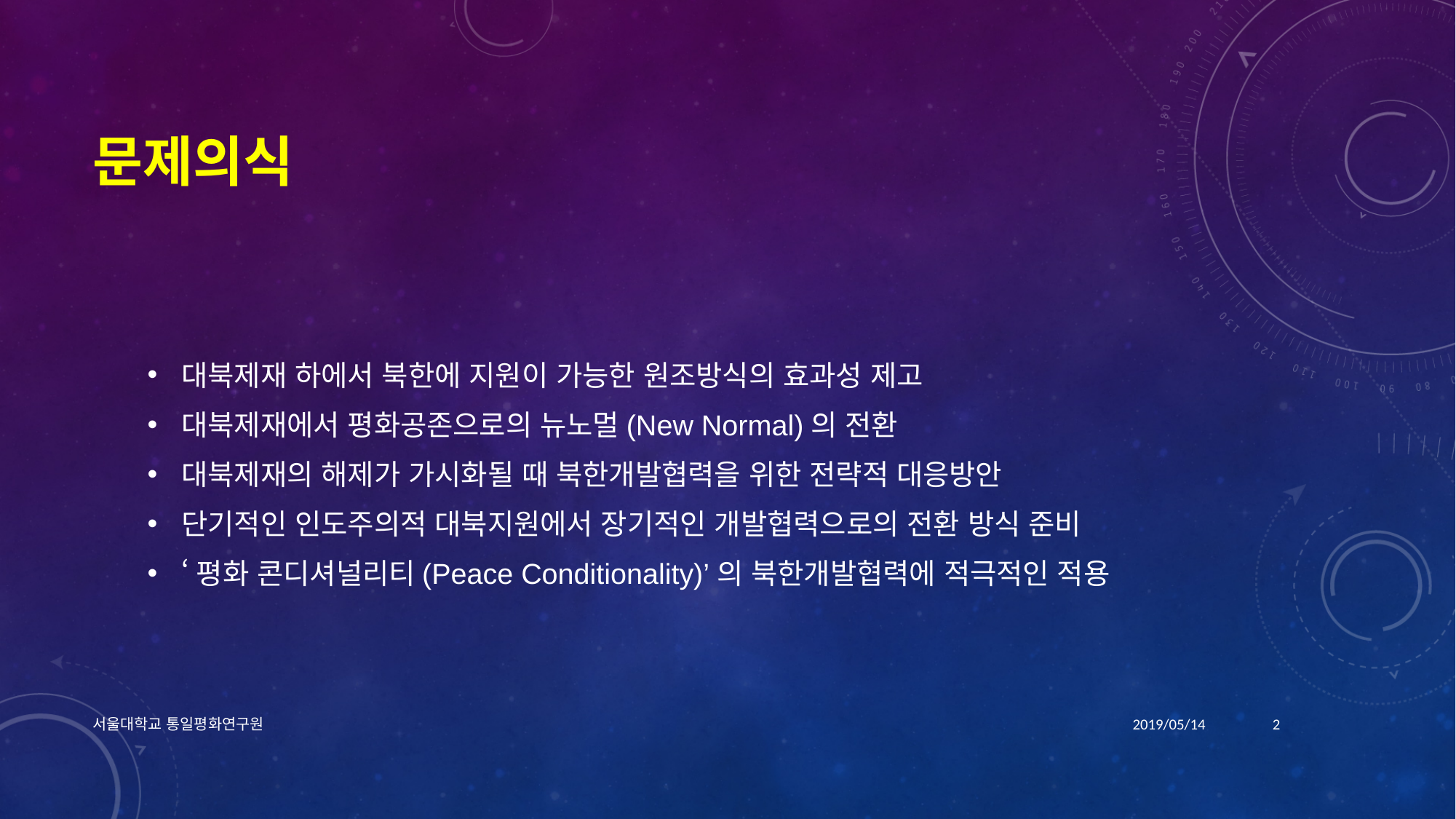

# 문제의식
대북제재 하에서 북한에 지원이 가능한 원조방식의 효과성 제고
대북제재에서 평화공존으로의 뉴노멀(New Normal)의 전환
대북제재의 해제가 가시화될 때 북한개발협력을 위한 전략적 대응방안
단기적인 인도주의적 대북지원에서 장기적인 개발협력으로의 전환 방식 준비
‘평화 콘디셔널리티(Peace Conditionality)’의 북한개발협력에 적극적인 적용
서울대학교 통일평화연구원
2019/05/14
2